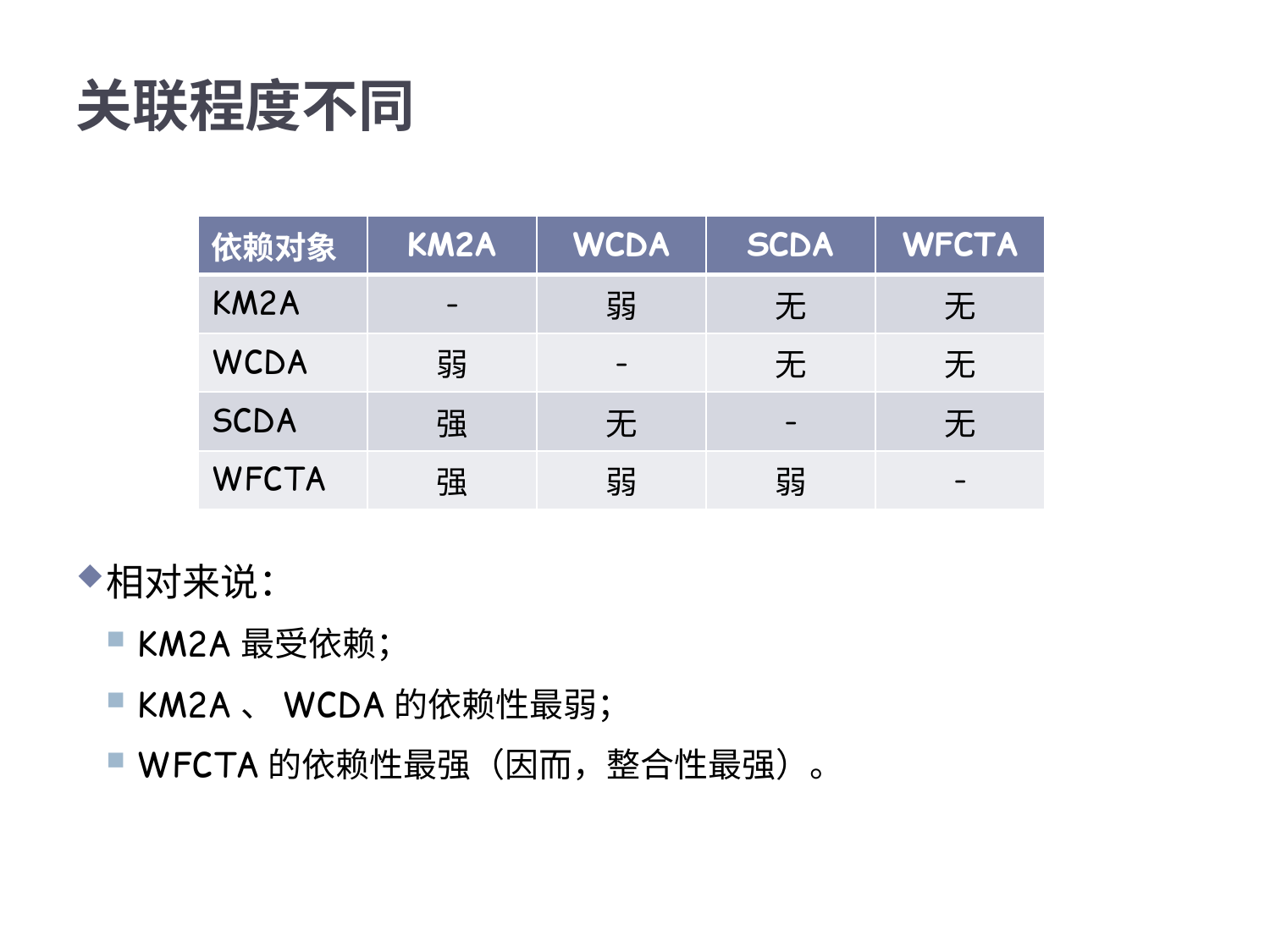

# 关联程度不同
| 依赖对象 | KM2A | WCDA | SCDA | WFCTA |
| --- | --- | --- | --- | --- |
| KM2A | - | 弱 | 无 | 无 |
| WCDA | 弱 | - | 无 | 无 |
| SCDA | 强 | 无 | - | 无 |
| WFCTA | 强 | 弱 | 弱 | - |
相对来说：
KM2A最受依赖；
KM2A、WCDA的依赖性最弱；
WFCTA的依赖性最强（因而，整合性最强）。